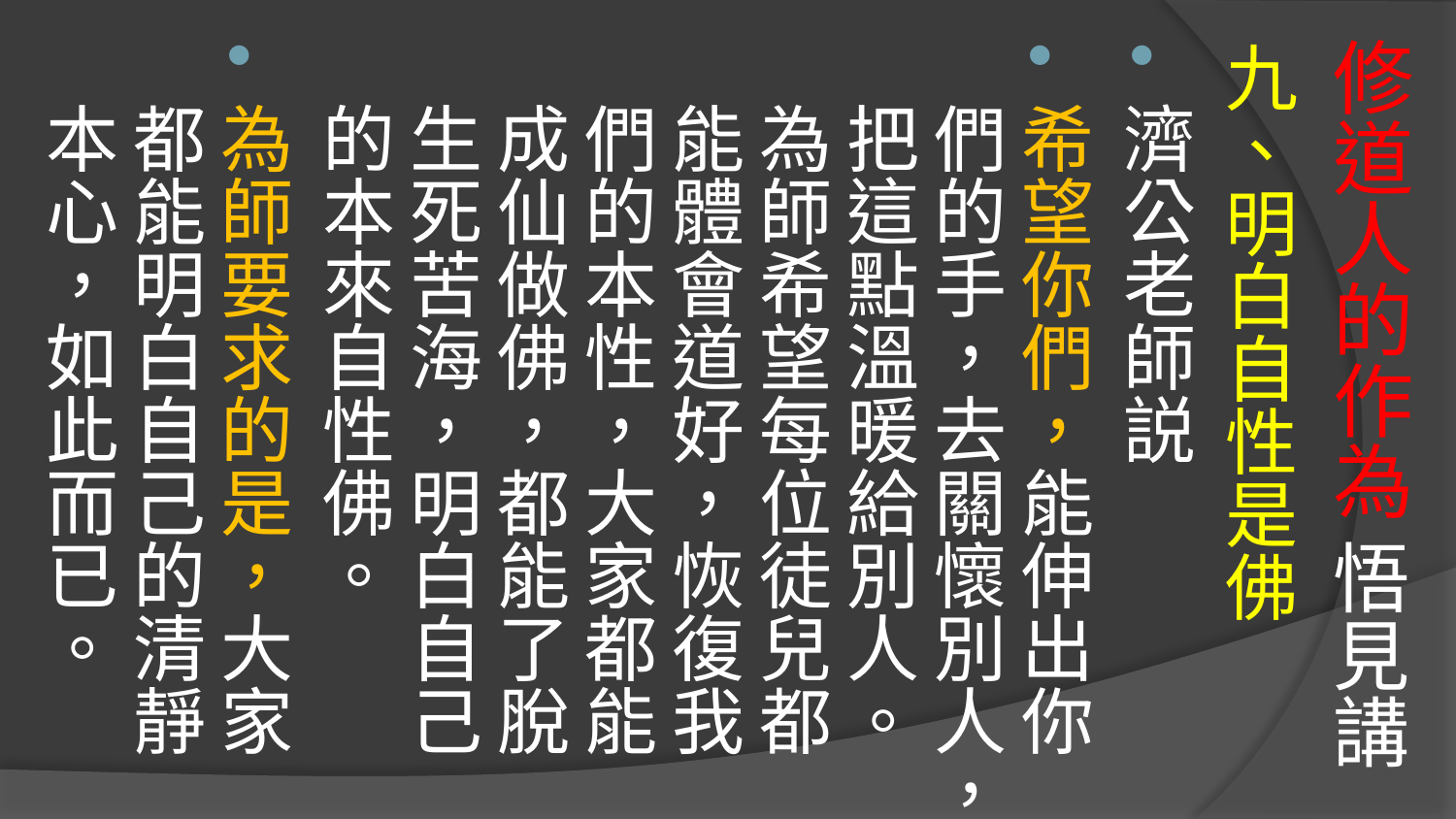

# 修道人的作為 悟見講
九、明白自性是佛
濟公老師説
希望你們，能伸出你們的手，去關懷別人，把這點溫暖給別人。為師希望每位徒兒都能體會道好，恢復我們的本性，大家都能成仙做佛，都能了脫生死苦海，明白自己的本來自性佛。
為師要求的是，大家都能明白自己的清靜本心，如此而已。